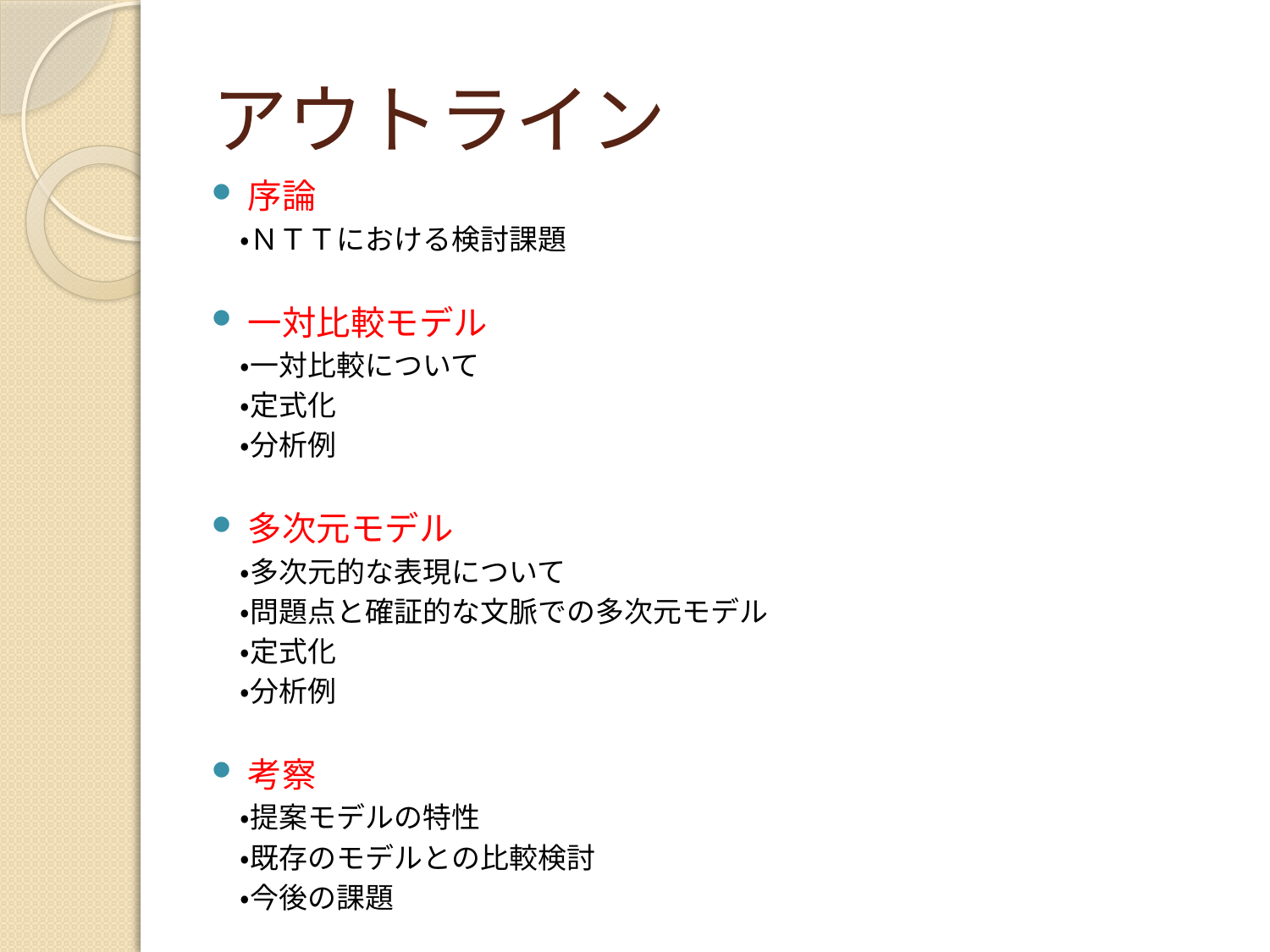

# アウトライン
序論
　・ＮＴＴにおける検討課題

一対比較モデル
　・一対比較について
　・定式化
　・分析例

多次元モデル
　・多次元的な表現について
　・問題点と確証的な文脈での多次元モデル
　・定式化
　・分析例

考察
　・提案モデルの特性
　・既存のモデルとの比較検討
　・今後の課題